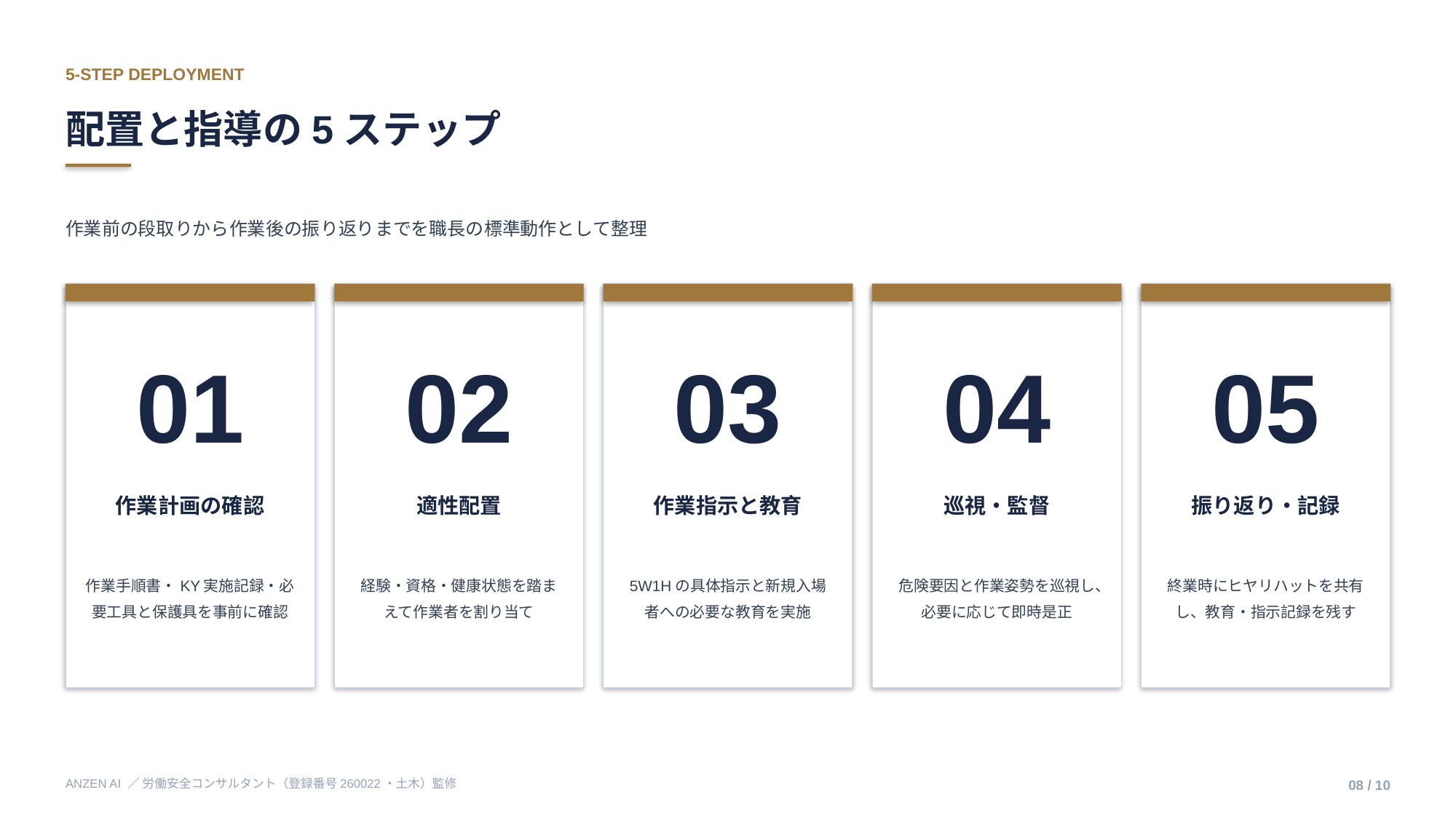

5-STEP DEPLOYMENT
配置と指導の5ステップ

作業前の段取りから作業後の振り返りまでを職長の標準動作として整理

01
02
03
04
05
作業計画の確認
適性配置
作業指示と教育
巡視・監督
振り返り・記録
作業手順書・KY実施記録・必要工具と保護具を事前に確認
経験・資格・健康状態を踏まえて作業者を割り当て
5W1Hの具体指示と新規入場者への必要な教育を実施
危険要因と作業姿勢を巡視し、必要に応じて即時是正
終業時にヒヤリハットを共有し、教育・指示記録を残す
ANZEN AI ／ 労働安全コンサルタント（登録番号260022・土木）監修
08 / 10